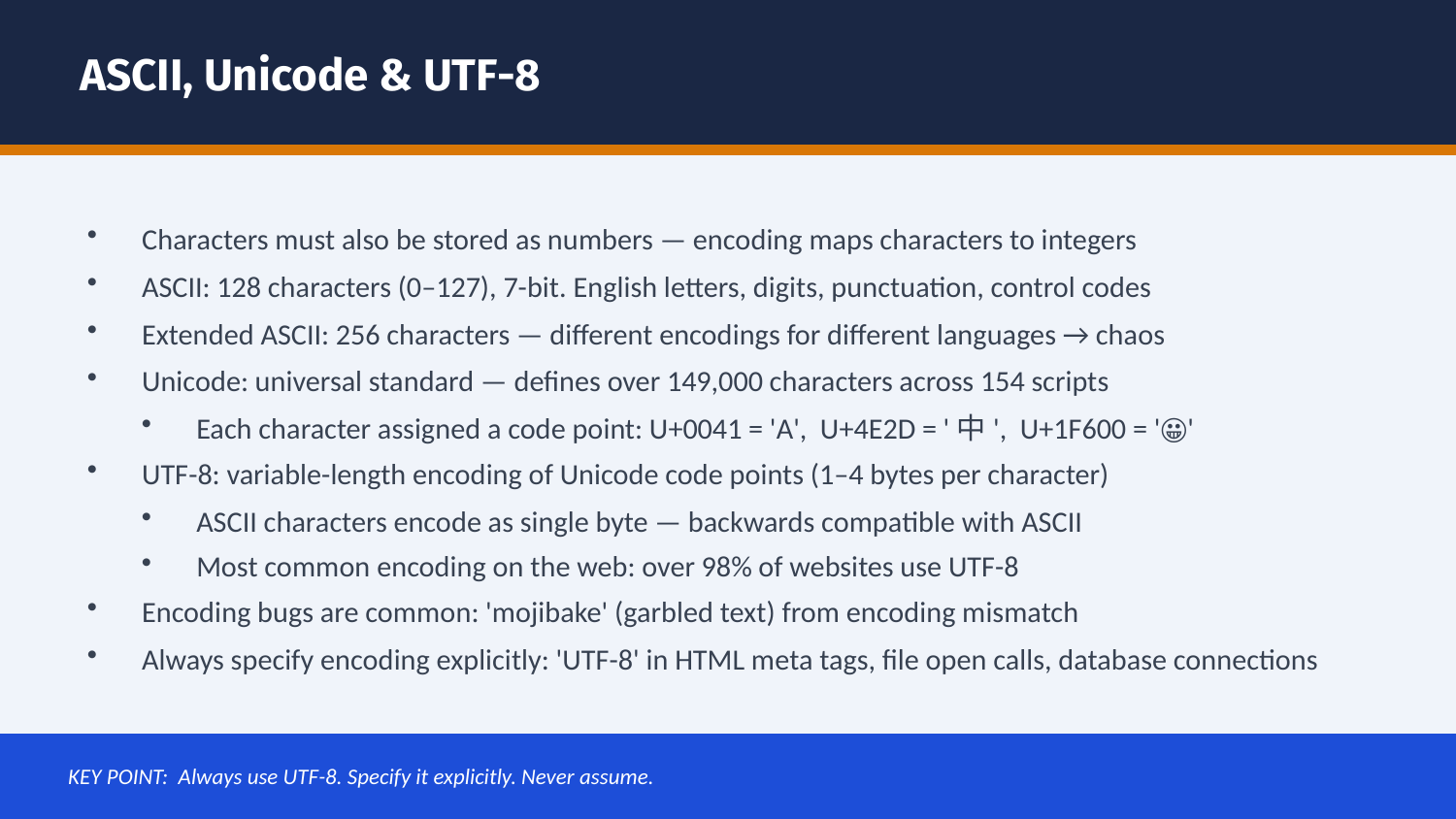

ASCII, Unicode & UTF-8

Characters must also be stored as numbers — encoding maps characters to integers
ASCII: 128 characters (0–127), 7-bit. English letters, digits, punctuation, control codes
Extended ASCII: 256 characters — different encodings for different languages → chaos
Unicode: universal standard — defines over 149,000 characters across 154 scripts
Each character assigned a code point: U+0041 = 'A',  U+4E2D = '中',  U+1F600 = '😀'
UTF-8: variable-length encoding of Unicode code points (1–4 bytes per character)
ASCII characters encode as single byte — backwards compatible with ASCII
Most common encoding on the web: over 98% of websites use UTF-8
Encoding bugs are common: 'mojibake' (garbled text) from encoding mismatch
Always specify encoding explicitly: 'UTF-8' in HTML meta tags, file open calls, database connections

  KEY POINT:  Always use UTF-8. Specify it explicitly. Never assume.